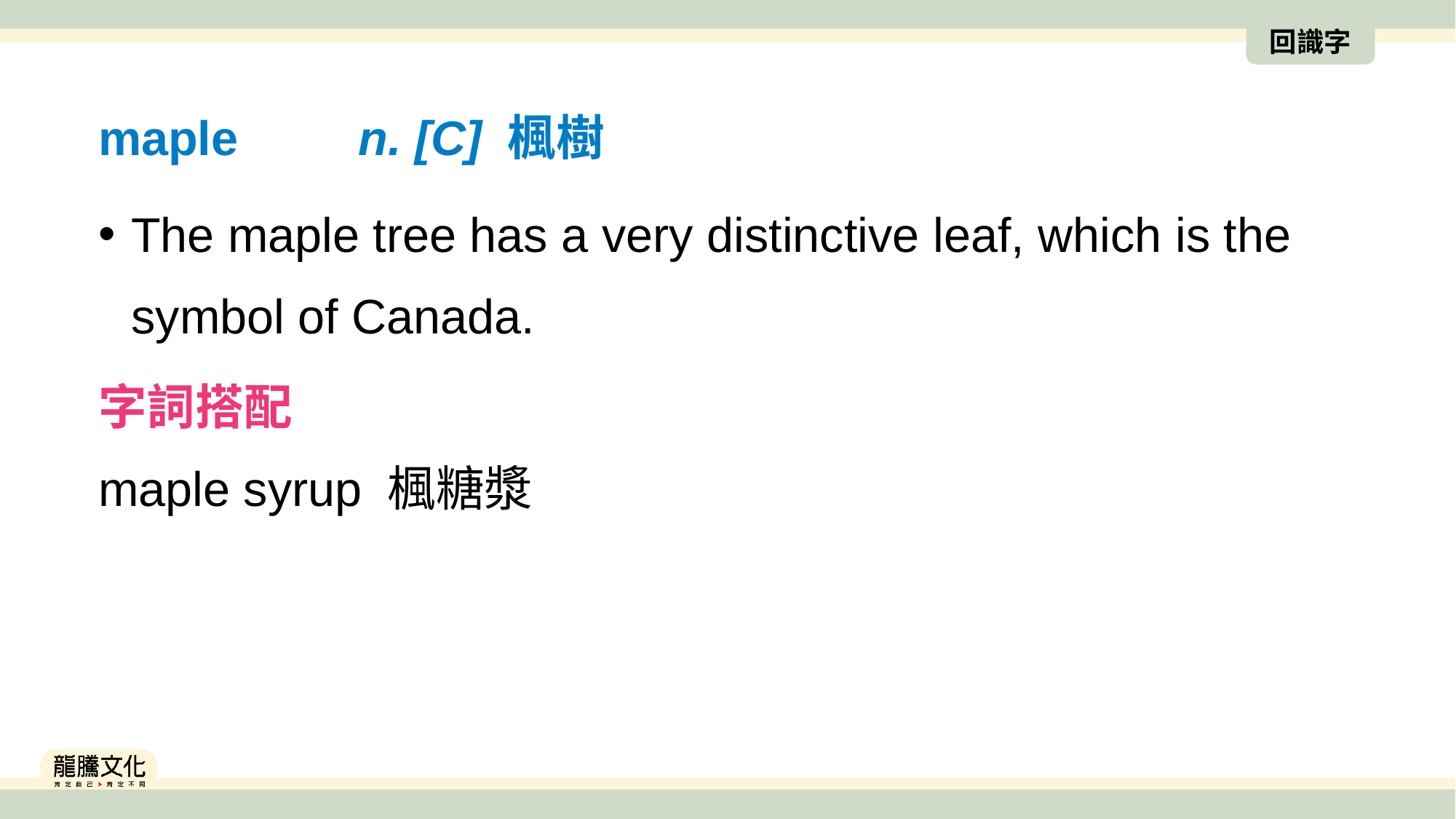

回識字
maple　　n. [C] 楓樹
The maple tree has a very distinctive leaf, which is the symbol of Canada.
字詞搭配
maple syrup 楓糖漿